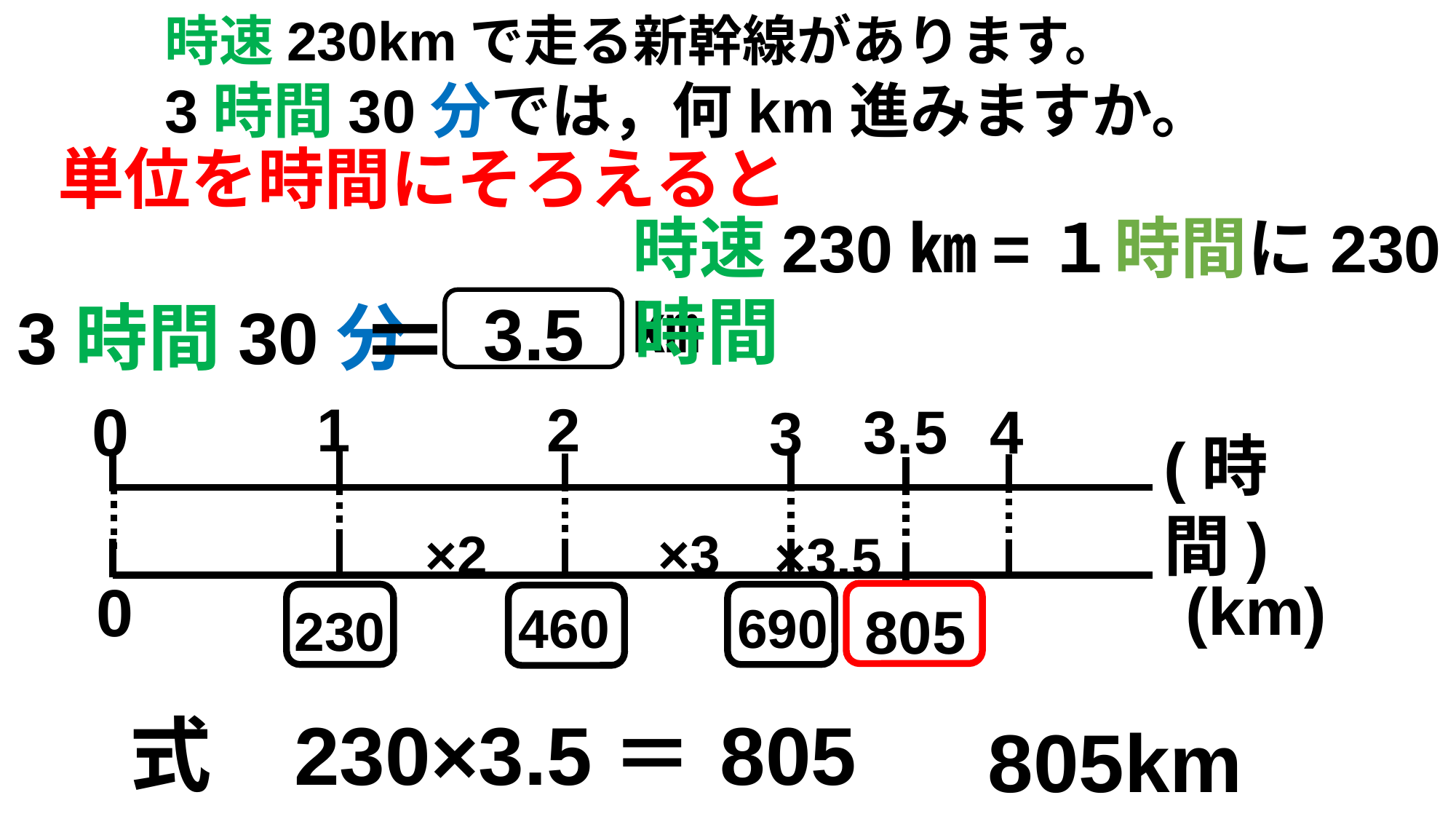

時速230kmで走る新幹線があります。
3時間30分では，何km進みますか。
単位を時間にそろえると
時速230㎞=１時間に230㎞
＝
時間

3.5
3時間30分
0
1
2
3.5
4
3
(時間)
×3
×2
×3.5
(km)
0

460
805
690
230
式
230×3.5＝
805
805km